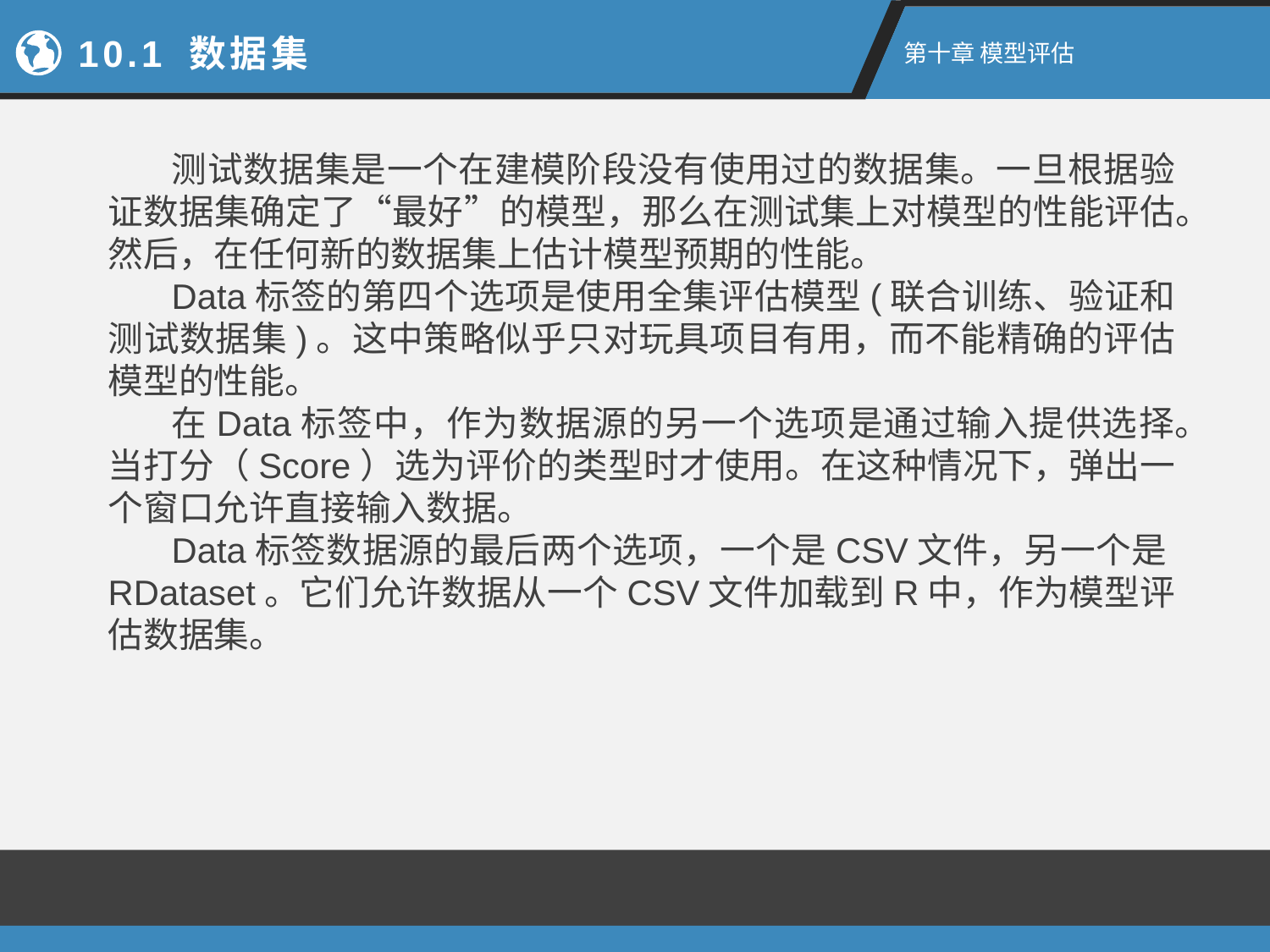

10.1 数据集

第十章 模型评估
测试数据集是一个在建模阶段没有使用过的数据集。一旦根据验证数据集确定了“最好”的模型，那么在测试集上对模型的性能评估。然后，在任何新的数据集上估计模型预期的性能。
Data标签的第四个选项是使用全集评估模型(联合训练、验证和测试数据集)。这中策略似乎只对玩具项目有用，而不能精确的评估模型的性能。
在Data标签中，作为数据源的另一个选项是通过输入提供选择。当打分（Score）选为评价的类型时才使用。在这种情况下，弹出一个窗口允许直接输入数据。
Data标签数据源的最后两个选项，一个是CSV文件，另一个是RDataset。它们允许数据从一个CSV文件加载到R中，作为模型评估数据集。